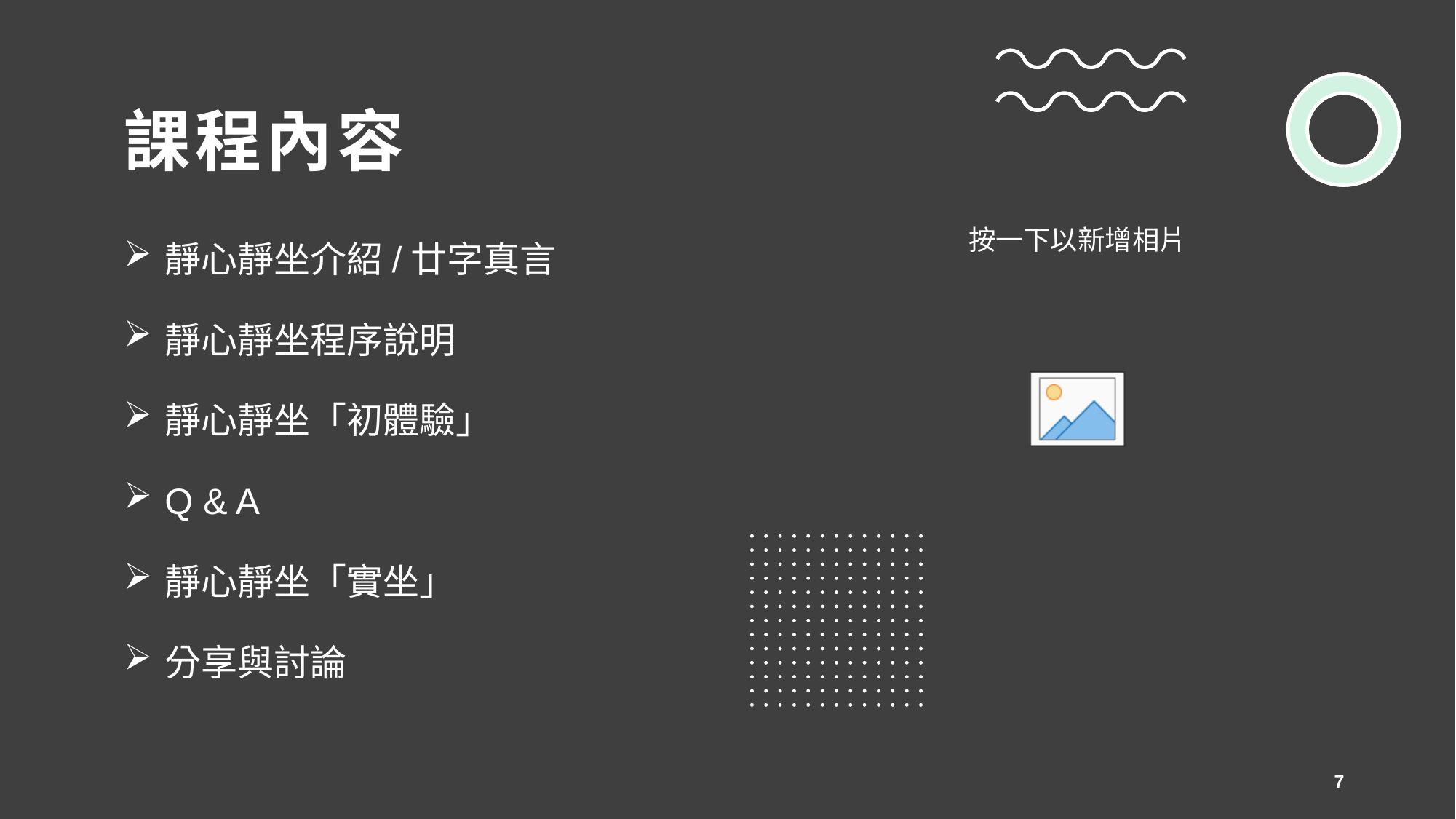

# 課程內容
靜心靜坐介紹/廿字真言
靜心靜坐程序說明
靜心靜坐「初體驗」
Q & A
靜心靜坐「實坐」
分享與討論

7